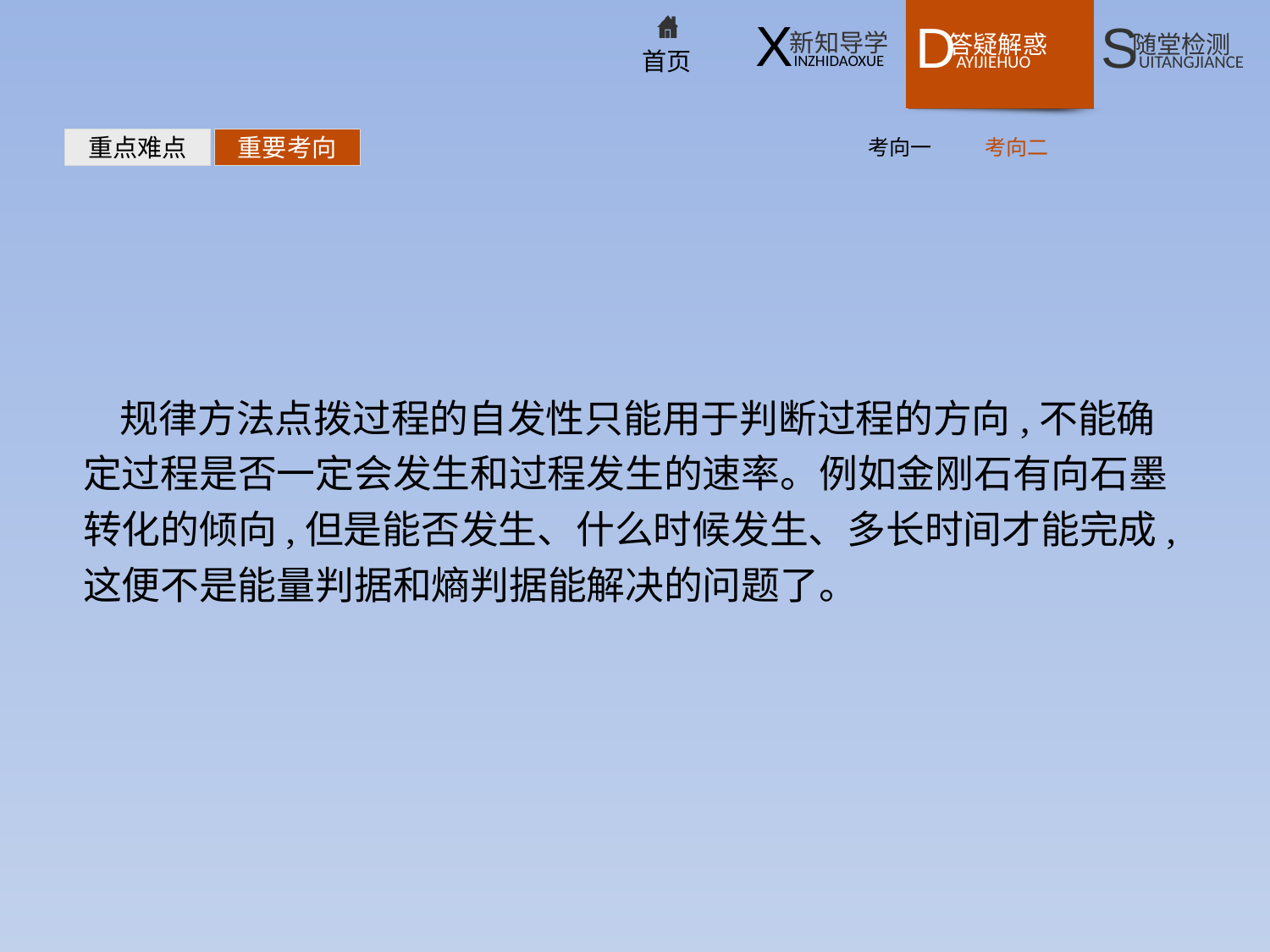

考向一
考向二
重点难点
重要考向
规律方法点拨过程的自发性只能用于判断过程的方向,不能确定过程是否一定会发生和过程发生的速率。例如金刚石有向石墨转化的倾向,但是能否发生、什么时候发生、多长时间才能完成,这便不是能量判据和熵判据能解决的问题了。